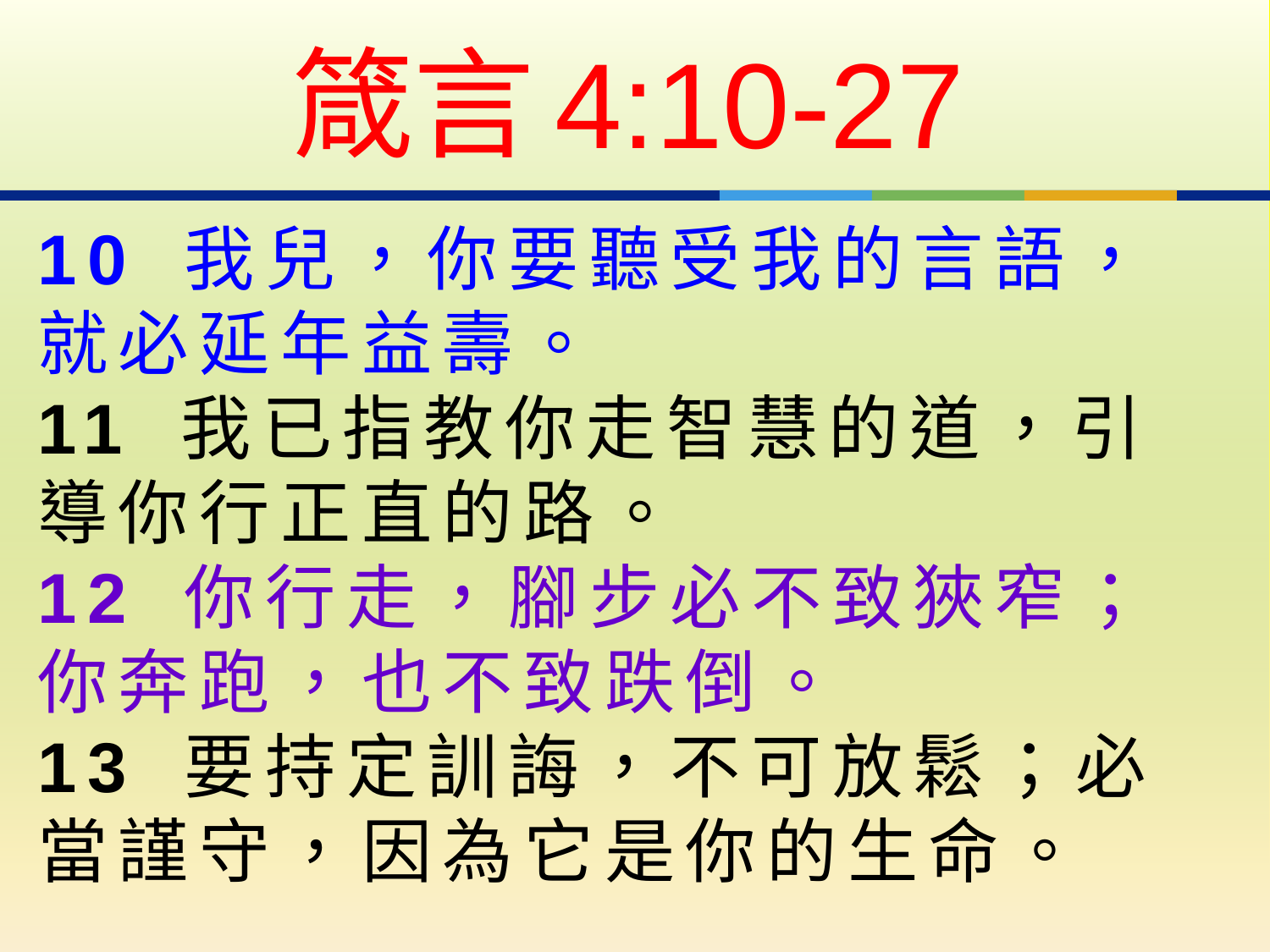

# 箴言4:10-27
10 我兒，你要聽受我的言語，就必延年益壽。
11 我已指教你走智慧的道，引導你行正直的路。
12 你行走，腳步必不致狹窄；你奔跑，也不致跌倒。
13 要持定訓誨，不可放鬆；必當謹守，因為它是你的生命。